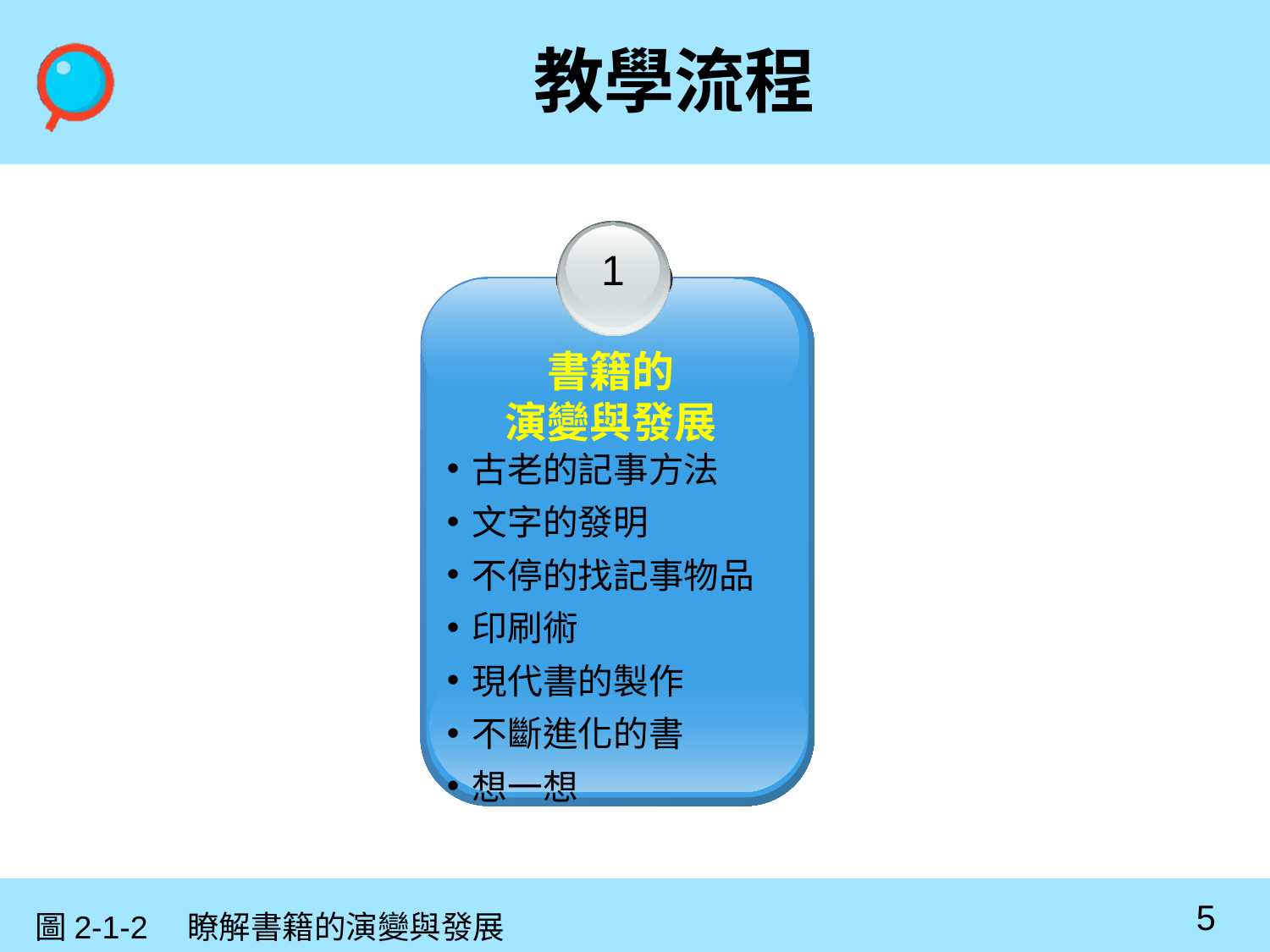

教學流程

1

書籍的
演變與發展
古老的記事方法
文字的發明
不停的找記事物品
印刷術
現代書的製作
不斷進化的書
想一想

5
圖2-1-2　瞭解書籍的演變與發展